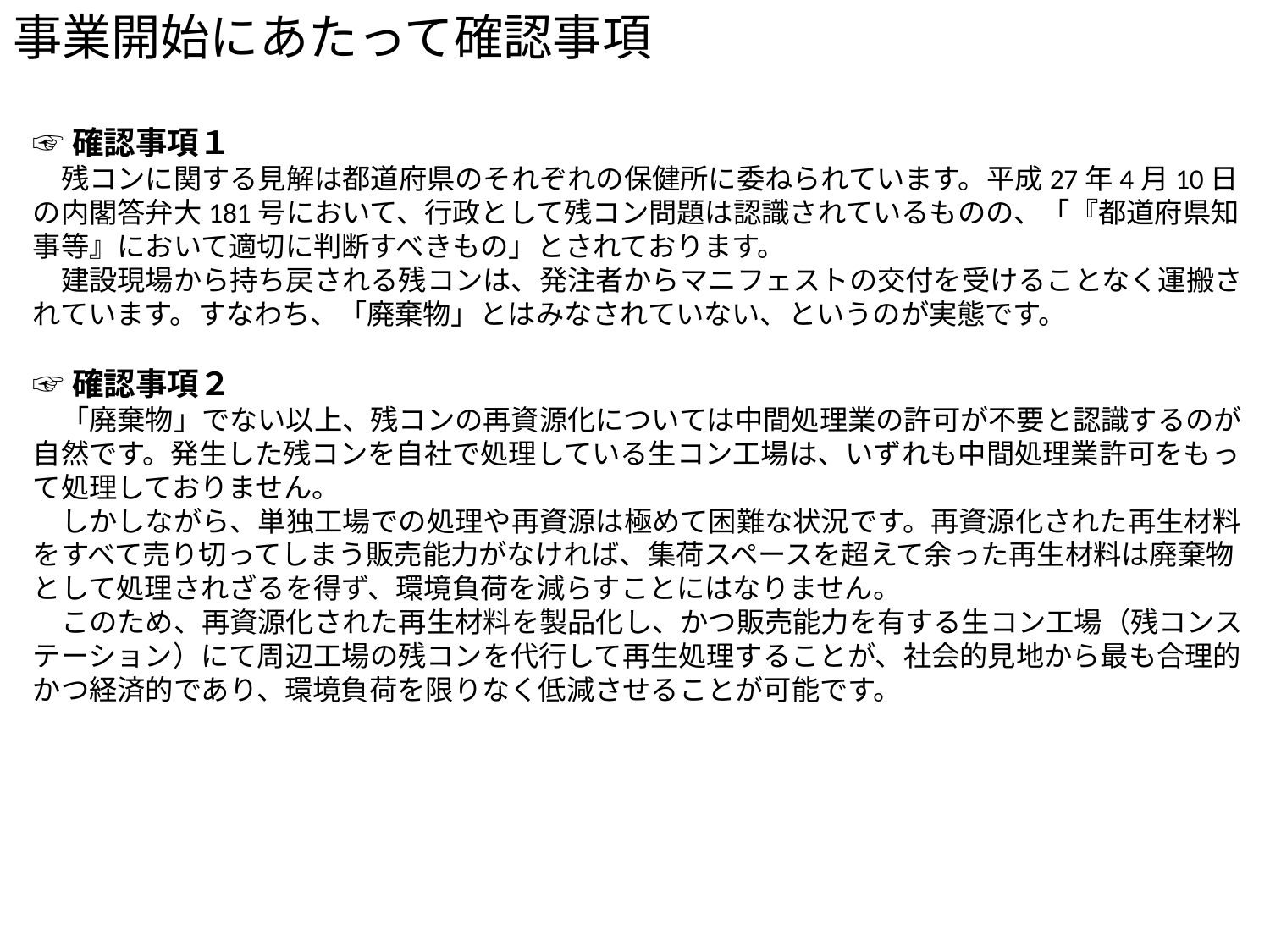

事業開始にあたって確認事項
☞確認事項１
　残コンに関する見解は都道府県のそれぞれの保健所に委ねられています。平成27年4月10日の内閣答弁大181号において、行政として残コン問題は認識されているものの、「『都道府県知事等』において適切に判断すべきもの」とされております。
　建設現場から持ち戻される残コンは、発注者からマニフェストの交付を受けることなく運搬されています。すなわち、「廃棄物」とはみなされていない、というのが実態です。

☞確認事項２
　「廃棄物」でない以上、残コンの再資源化については中間処理業の許可が不要と認識するのが自然です。発生した残コンを自社で処理している生コン工場は、いずれも中間処理業許可をもって処理しておりません。
　しかしながら、単独工場での処理や再資源は極めて困難な状況です。再資源化された再生材料をすべて売り切ってしまう販売能力がなければ、集荷スペースを超えて余った再生材料は廃棄物として処理されざるを得ず、環境負荷を減らすことにはなりません。
　このため、再資源化された再生材料を製品化し、かつ販売能力を有する生コン工場（残コンステーション）にて周辺工場の残コンを代行して再生処理することが、社会的見地から最も合理的かつ経済的であり、環境負荷を限りなく低減させることが可能です。